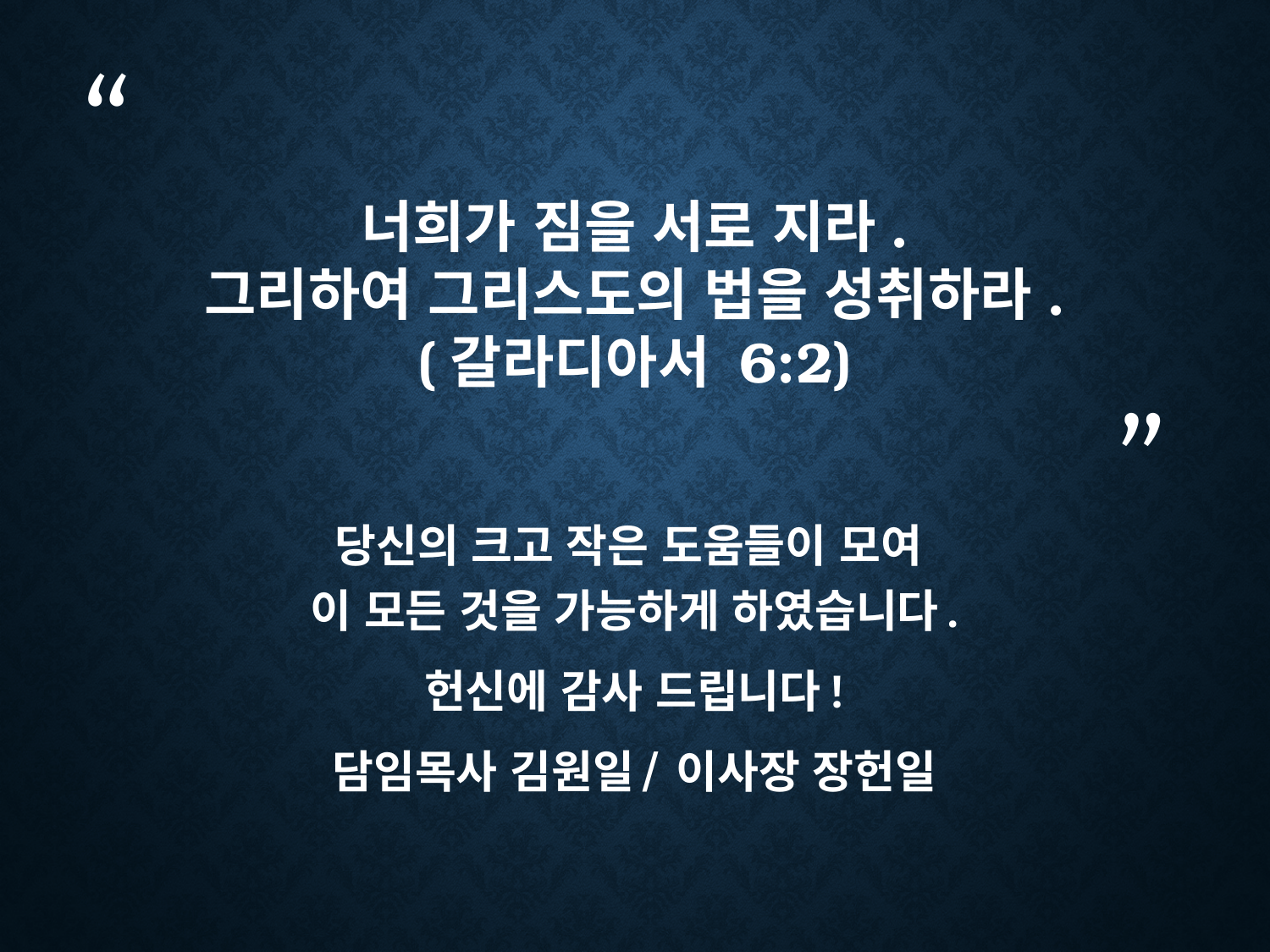

# 너희가 짐을 서로 지라. 그리하여 그리스도의 법을 성취하라. (갈라디아서 6:2)
당신의 크고 작은 도움들이 모여
이 모든 것을 가능하게 하였습니다.
헌신에 감사 드립니다!
담임목사 김원일/ 이사장 장헌일